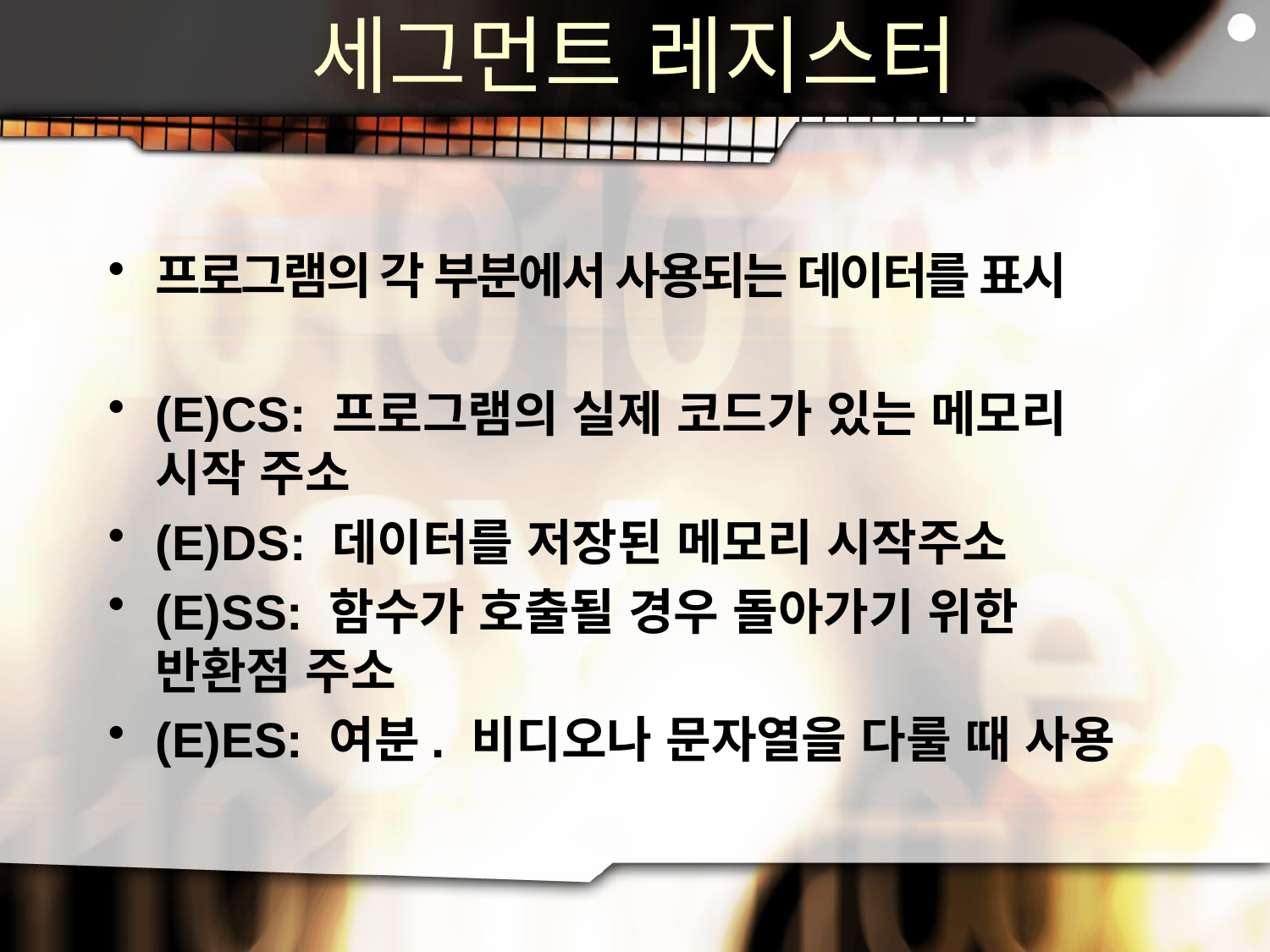

# 세그먼트 레지스터

프로그램의 각 부분에서 사용되는 데이터를 표시

(E)CS: 프로그램의 실제 코드가 있는 메모리 시작 주소
(E)DS: 데이터를 저장된 메모리 시작주소
(E)SS: 함수가 호출될 경우 돌아가기 위한 반환점 주소
(E)ES: 여분. 비디오나 문자열을 다룰 때 사용